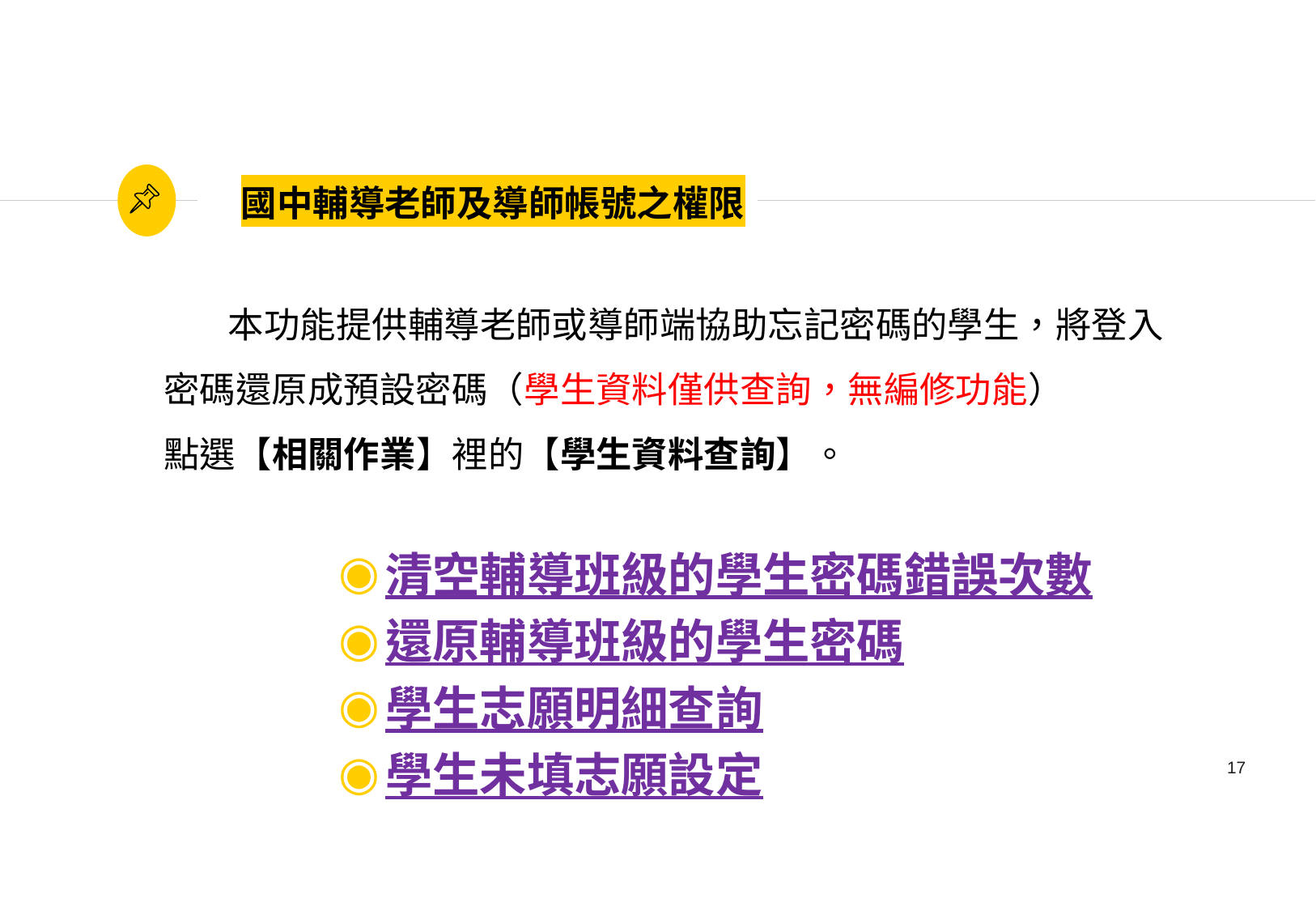

# 國中輔導老師及導師帳號之權限

        本功能提供輔導老師或導師端協助忘記密碼的學生，將登入密碼還原成預設密碼（學生資料僅供查詢，無編修功能）
點選【相關作業】裡的【學生資料查詢】。

清空輔導班級的學生密碼錯誤次數
還原輔導班級的學生密碼
學生志願明細查詢
學生未填志願設定

17